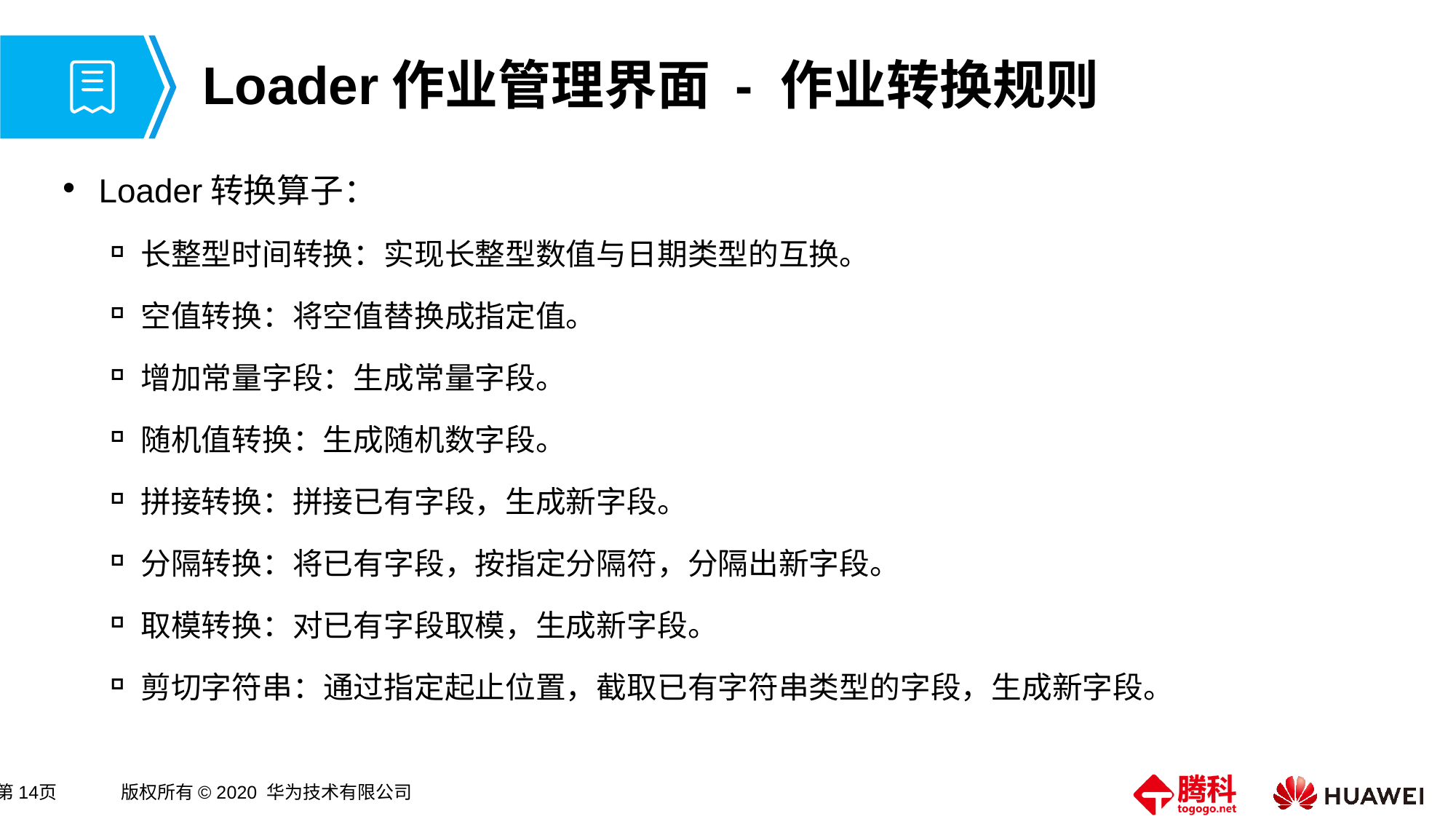

# Loader作业管理界面 - 作业转换规则
Loader转换算子：
长整型时间转换：实现长整型数值与日期类型的互换。
空值转换：将空值替换成指定值。
增加常量字段：生成常量字段。
随机值转换：生成随机数字段。
拼接转换：拼接已有字段，生成新字段。
分隔转换：将已有字段，按指定分隔符，分隔出新字段。
取模转换：对已有字段取模，生成新字段。
剪切字符串：通过指定起止位置，截取已有字符串类型的字段，生成新字段。